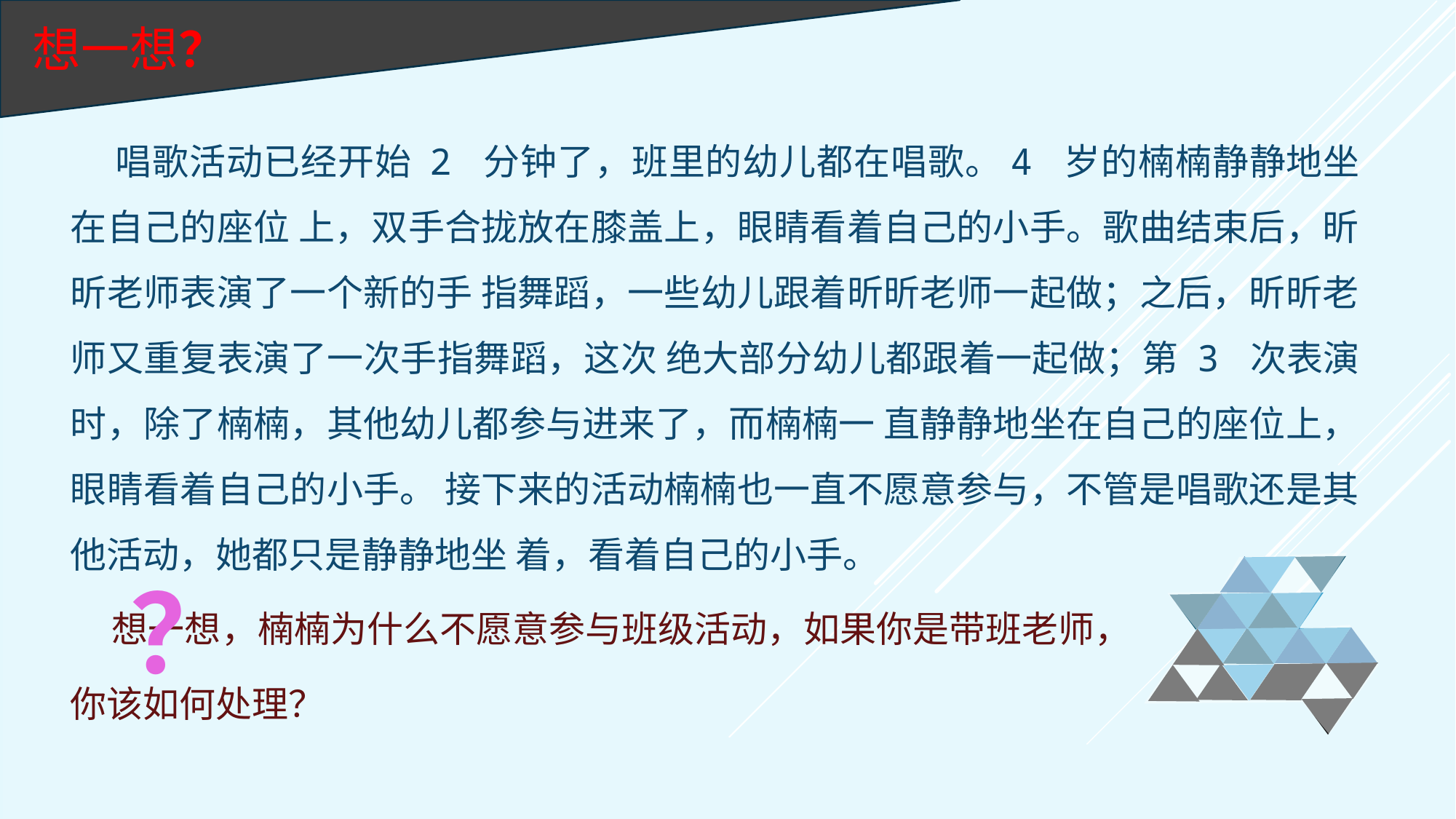

想一想？

    唱歌活动已经开始 2 分钟了，班里的幼儿都在唱歌。4 岁的楠楠静静地坐在自己的座位 上，双手合拢放在膝盖上，眼睛看着自己的小手。歌曲结束后，昕昕老师表演了一个新的手 指舞蹈，一些幼儿跟着昕昕老师一起做；之后，昕昕老师又重复表演了一次手指舞蹈，这次 绝大部分幼儿都跟着一起做；第 3 次表演时，除了楠楠，其他幼儿都参与进来了，而楠楠一 直静静地坐在自己的座位上，眼睛看着自己的小手。 接下来的活动楠楠也一直不愿意参与，不管是唱歌还是其他活动，她都只是静静地坐 着，看着自己的小手。
    想一想，楠楠为什么不愿意参与班级活动，如果你是带班老师，
你该如何处理？

？